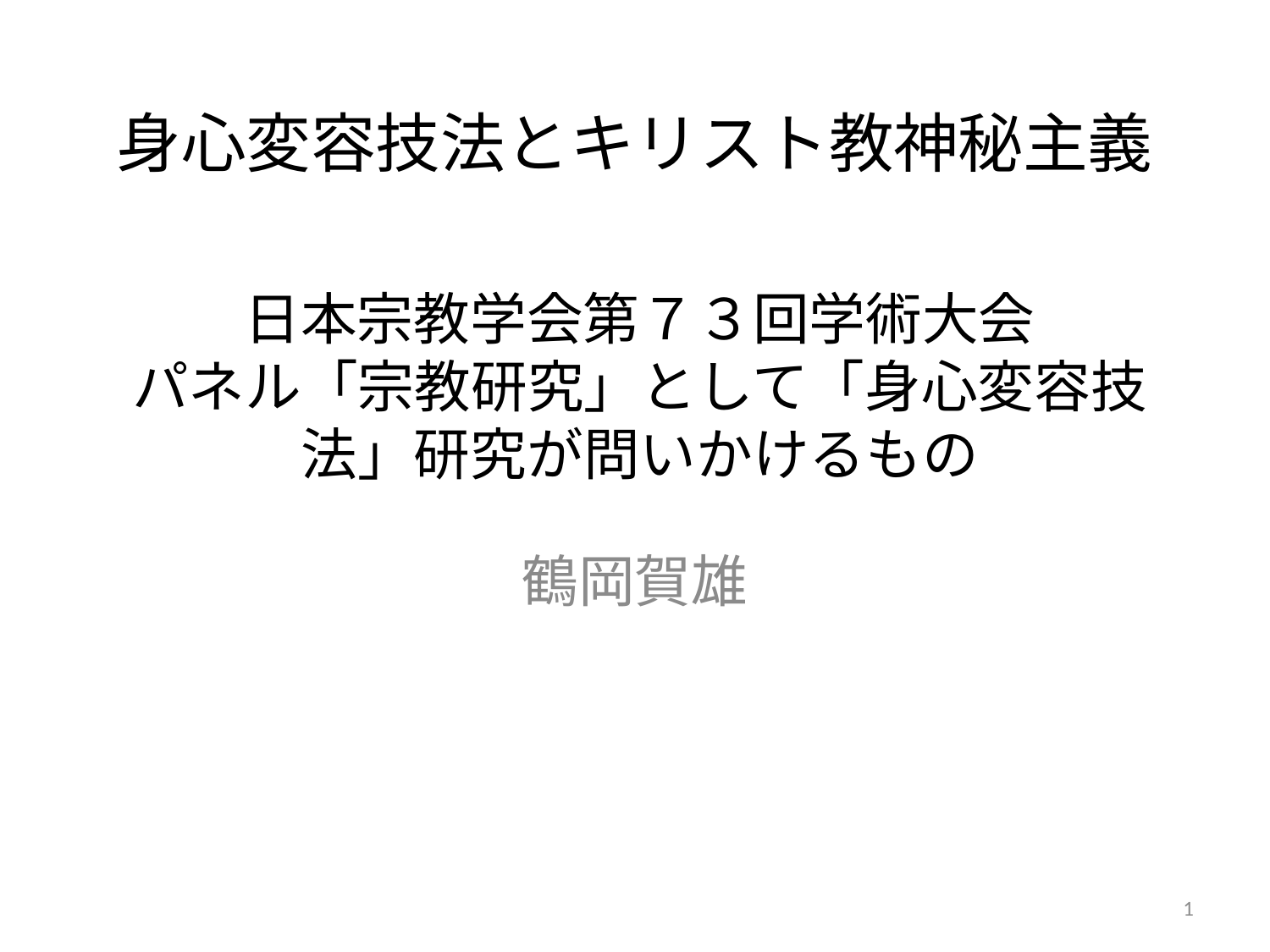

# 身心変容技法とキリスト教神秘主義
日本宗教学会第７３回学術大会
パネル「宗教研究」として「身心変容技法」研究が問いかけるもの
鶴岡賀雄
1